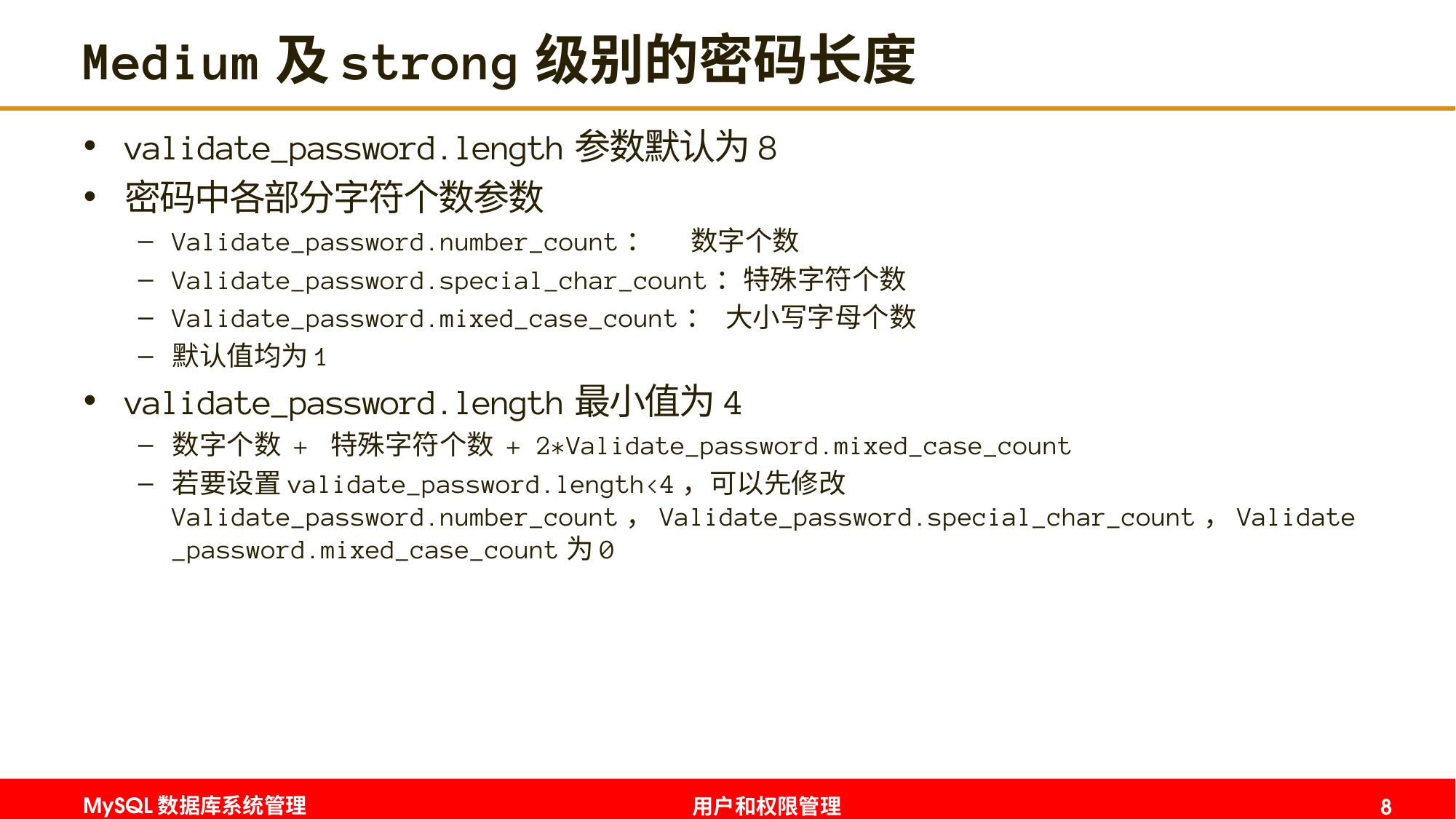

# Medium及strong级别的密码长度
validate_password.length参数默认为8
密码中各部分字符个数参数
Validate_password.number_count：      数字个数
Validate_password.special_char_count：特殊字符个数
Validate_password.mixed_case_count：  大小写字母个数
默认值均为1
validate_password.length最小值为4
数字个数 + 特殊字符个数 + 2*Validate_password.mixed_case_count
若要设置validate_password.length<4，可以先修改Validate_password.number_count，Validate_password.special_char_count，Validate_password.mixed_case_count为0